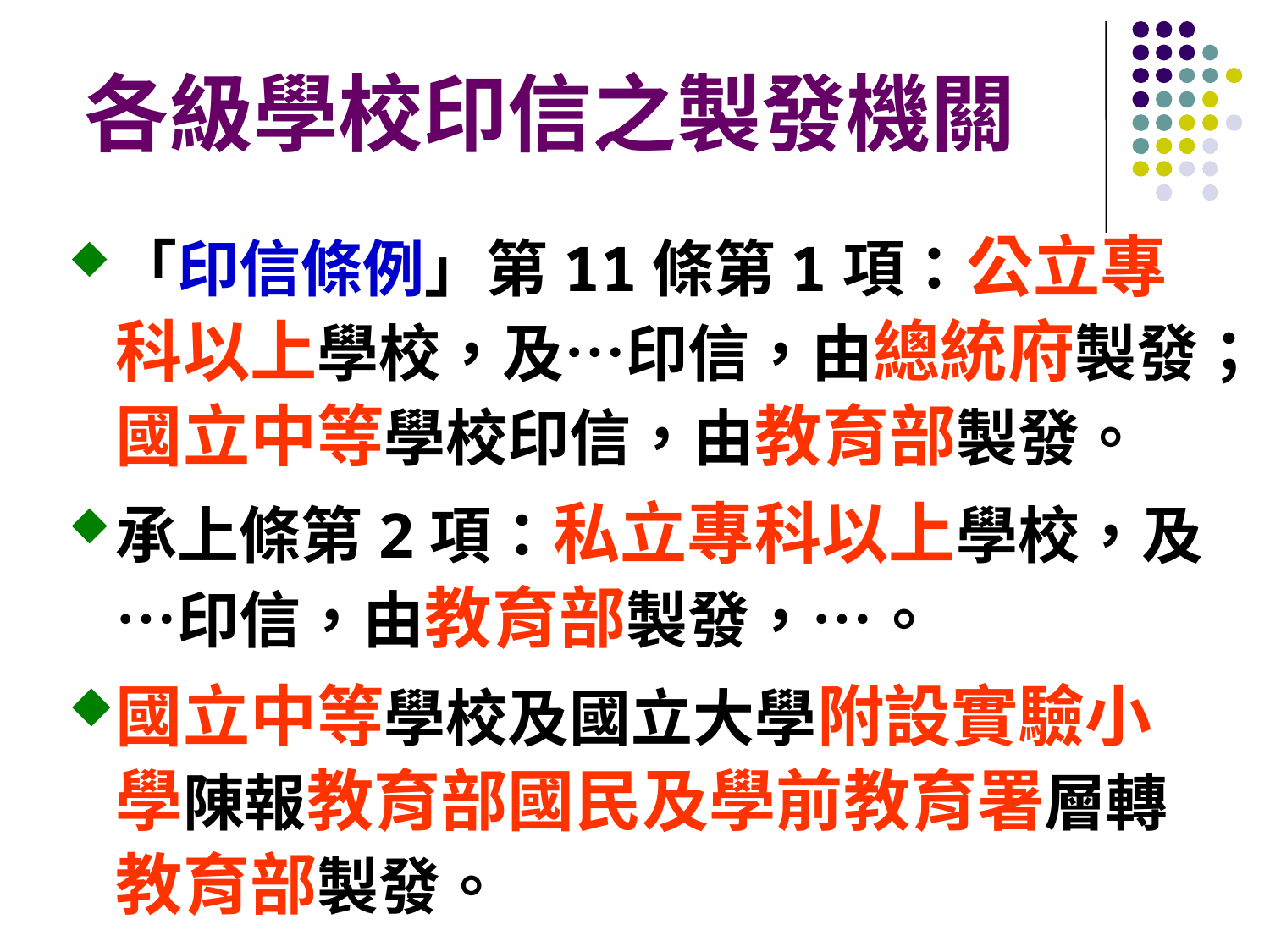

# 各級學校印信之製發機關
「印信條例」第11條第1項：公立專科以上學校，及…印信，由總統府製發；國立中等學校印信，由教育部製發。
承上條第2項：私立專科以上學校，及…印信，由教育部製發，…。
國立中等學校及國立大學附設實驗小學陳報教育部國民及學前教育署層轉教育部製發。